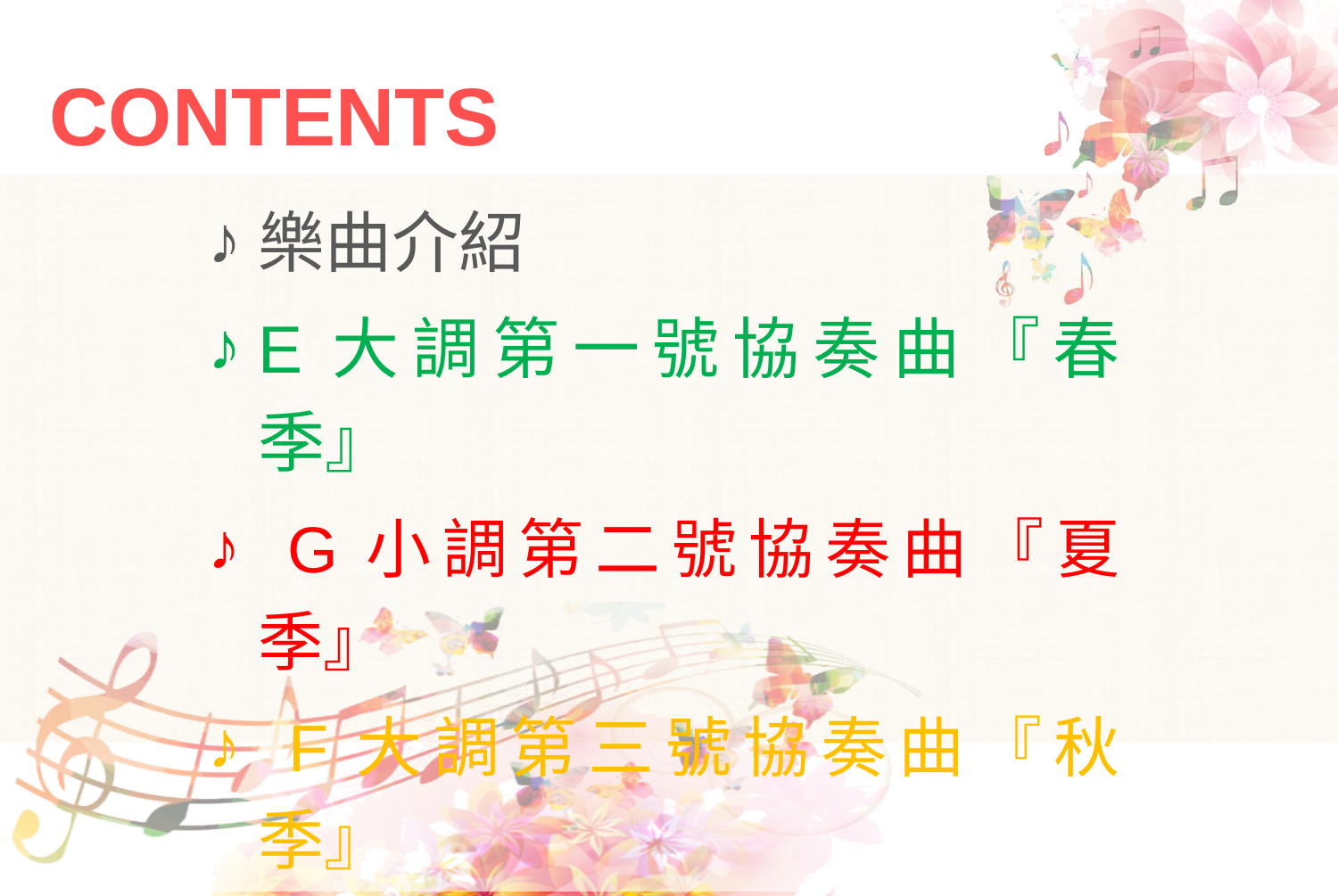

CONTENTS

樂曲介紹
E大調第一號協奏曲『春季』
 G小調第二號協奏曲『夏季』
 F大調第三號協奏曲『秋季』
 F小調第四號協奏曲『冬季』